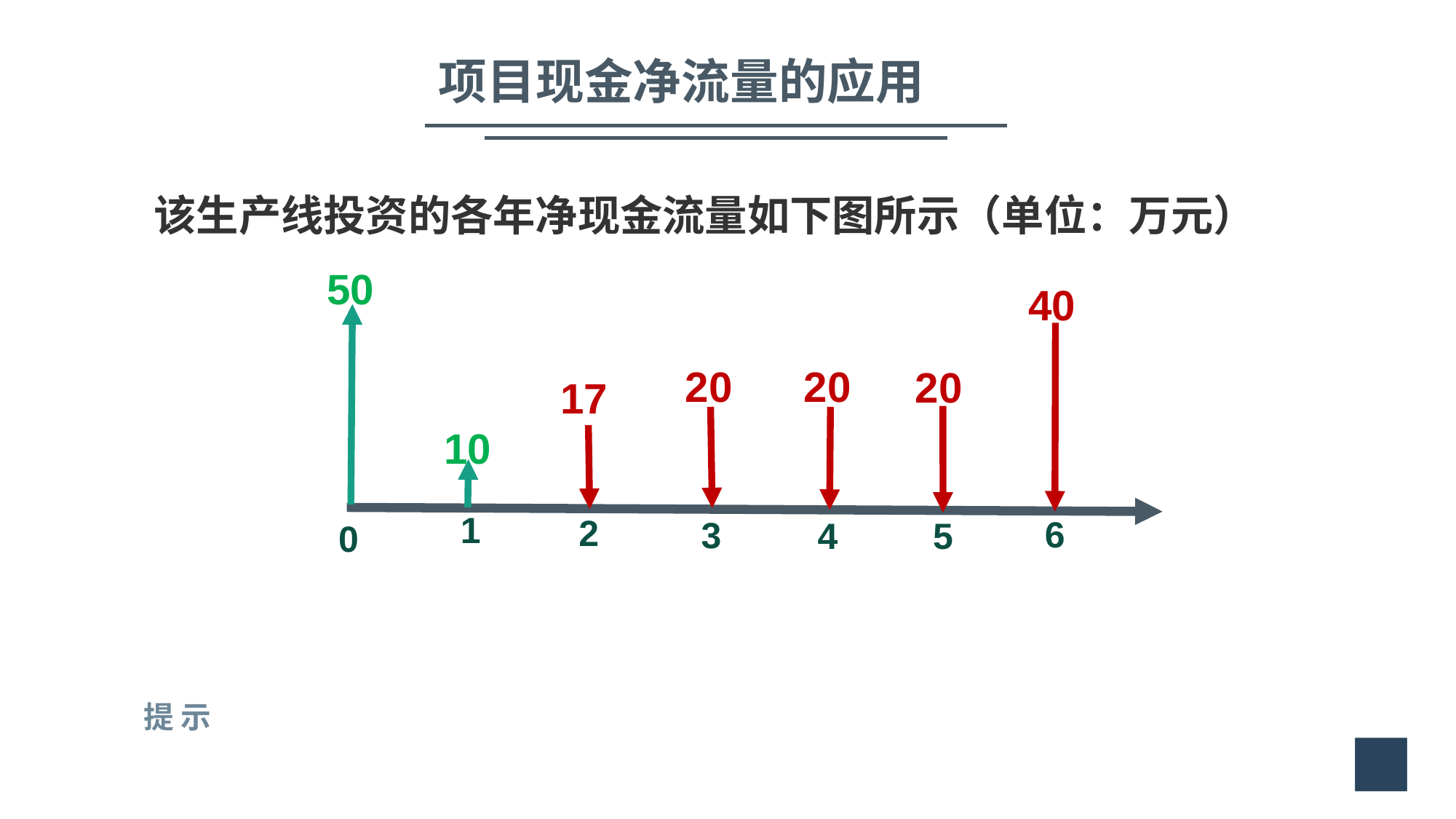

项目现金净流量的应用
该生产线投资的各年净现金流量如下图所示（单位：万元）
50
40

1
2
6
3

5
4
0
20
20
20
17
10
在实务中，对某一投资项目在不同时点上现金流量数额的测算，通常通过编制“投资项目现金流量计算表”进行。
提 示
50